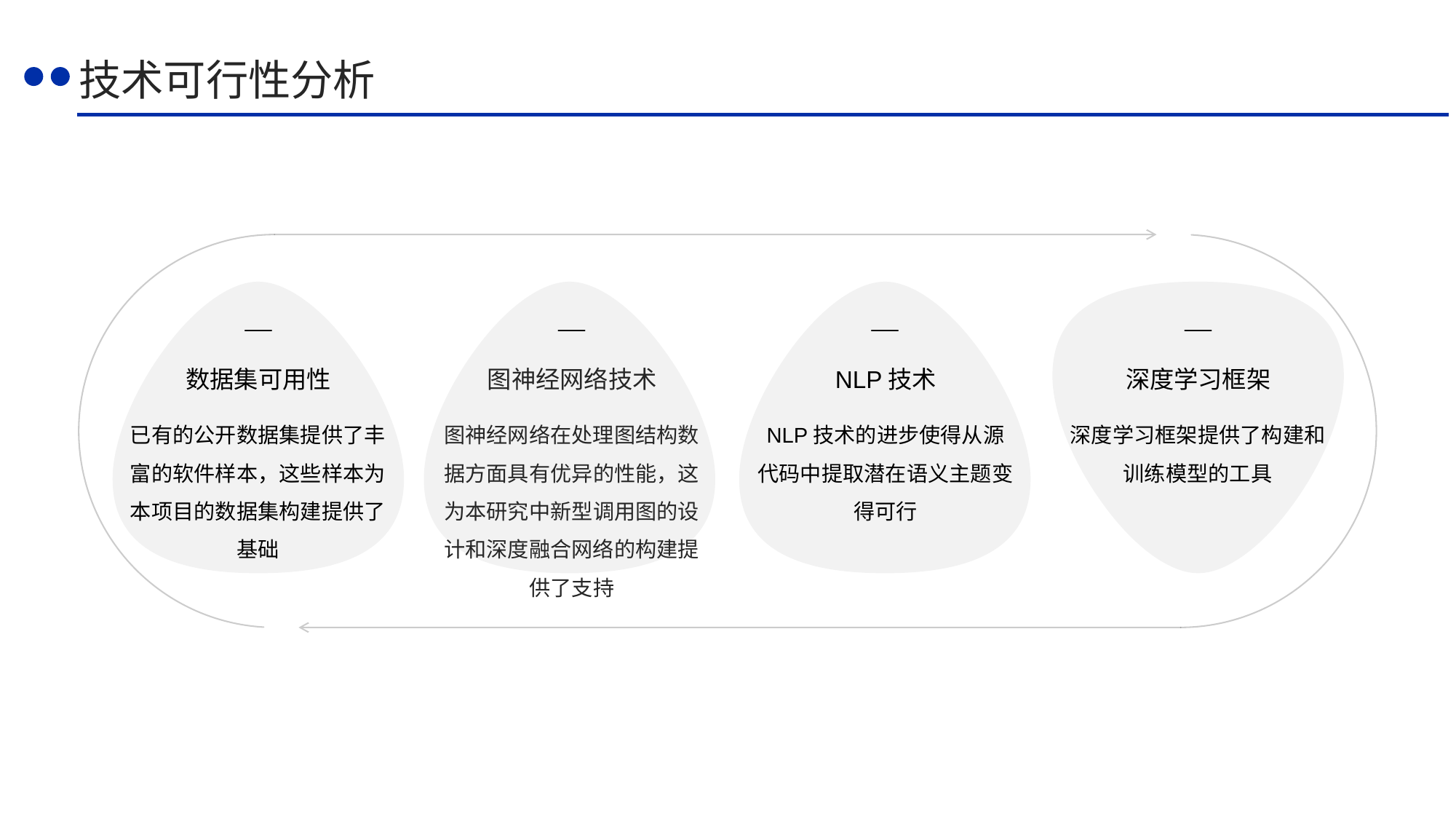

技术可行性分析

数据集可用性
图神经网络技术
NLP技术
深度学习框架
已有的公开数据集提供了丰富的软件样本，这些样本为本项目的数据集构建提供了基础
图神经网络在处理图结构数据方面具有优异的性能，这为本研究中新型调用图的设计和深度融合网络的构建提供了支持
NLP技术的进步使得从源代码中提取潜在语义主题变得可行
深度学习框架提供了构建和训练模型的工具